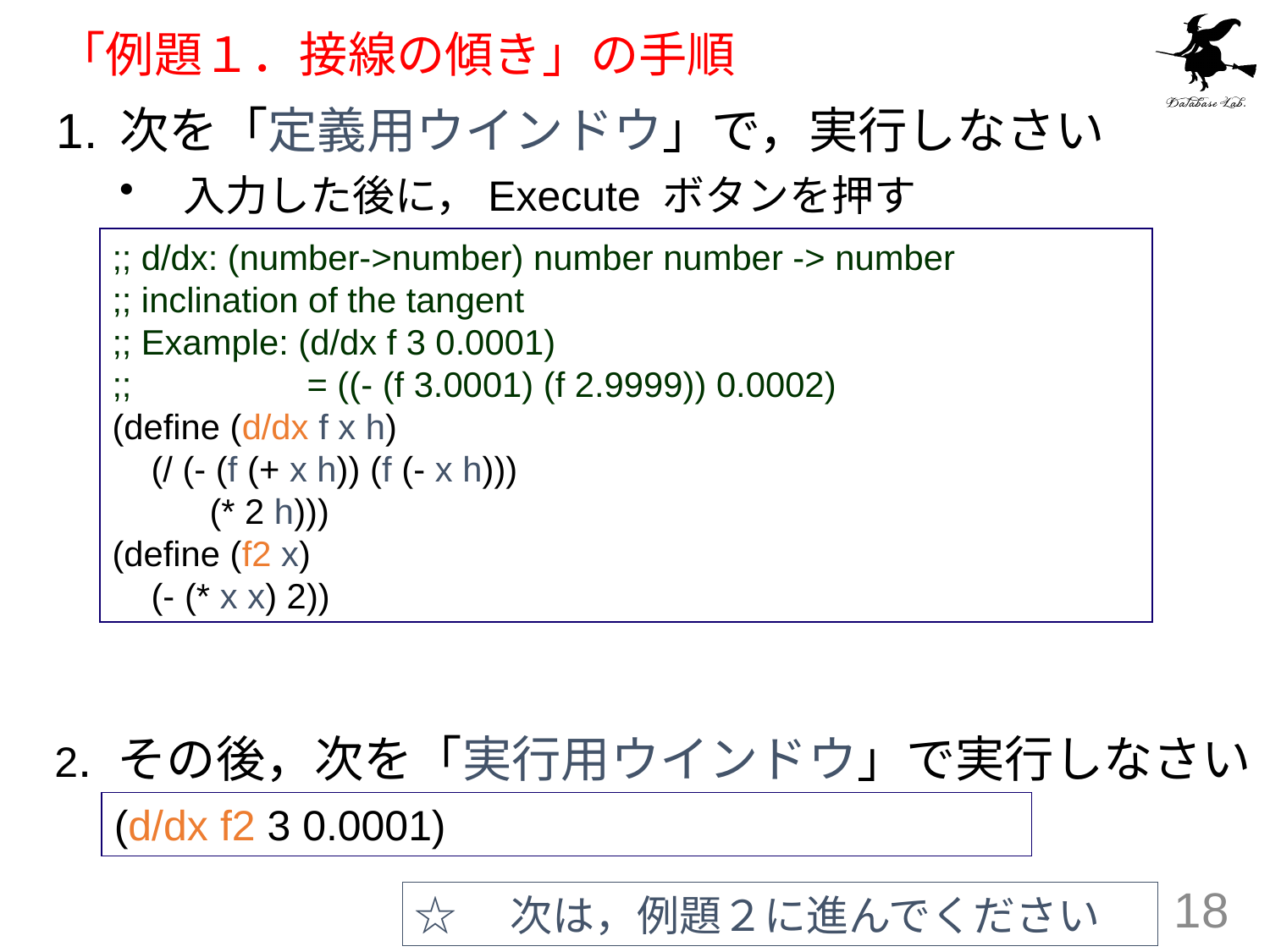

# 「例題１．接線の傾き」の手順
次を「定義用ウインドウ」で，実行しなさい
入力した後に，Execute ボタンを押す
;; d/dx: (number->number) number number -> number
;; inclination of the tangent
;; Example: (d/dx f 3 0.0001)
;;                  = ((- (f 3.0001) (f 2.9999)) 0.0002)
(define (d/dx f x h)
    (/ (- (f (+ x h)) (f (- x h)))
          (* 2 h)))
(define (f2 x)
    (- (* x x) 2))
2. その後，次を「実行用ウインドウ」で実行しなさい
(d/dx f2 3 0.0001)
☆　次は，例題２に進んでください
18